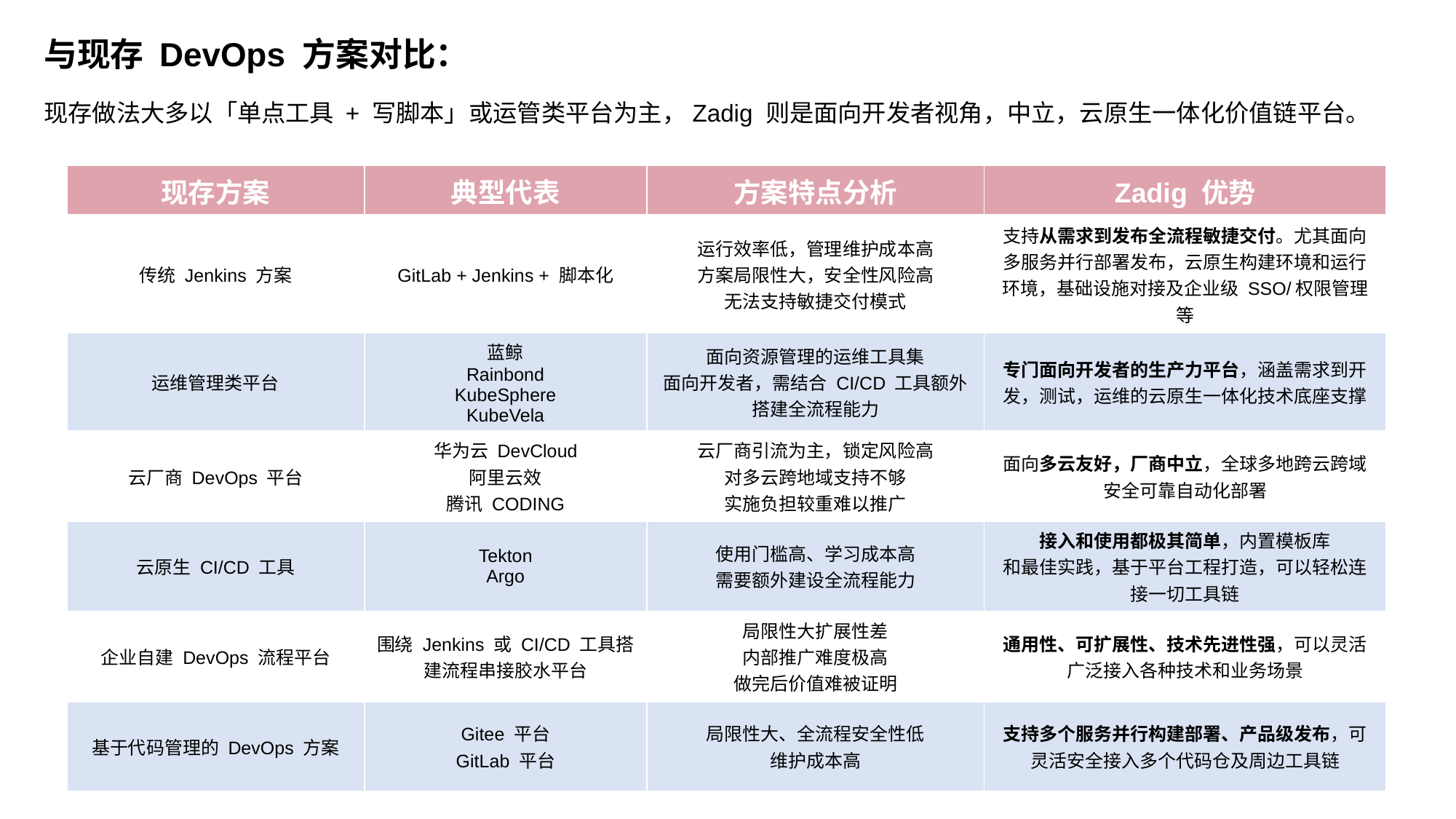

与现存 DevOps 方案对比：
现存做法大多以「单点工具 + 写脚本」或运管类平台为主，Zadig 则是面向开发者视角，中立，云原生一体化价值链平台。
| 现存方案 | 典型代表 | 方案特点分析 | Zadig 优势 |
| --- | --- | --- | --- |
| 传统 Jenkins 方案 | GitLab + Jenkins + 脚本化 | 运行效率低，管理维护成本高 方案局限性大，安全性风险高 无法支持敏捷交付模式 | 支持从需求到发布全流程敏捷交付。尤其面向多服务并行部署发布，云原生构建环境和运行环境，基础设施对接及企业级 SSO/权限管理等 |
| 运维管理类平台 | 蓝鲸 Rainbond KubeSphere KubeVela | 面向资源管理的运维工具集 面向开发者，需结合 CI/CD 工具额外搭建全流程能力 | 专门面向开发者的生产力平台，涵盖需求到开发，测试，运维的云原生一体化技术底座支撑 |
| 云厂商 DevOps 平台 | 华为云 DevCloud 阿里云效 腾讯 CODING | 云厂商引流为主，锁定风险高 对多云跨地域支持不够 实施负担较重难以推广 | 面向多云友好，厂商中立，全球多地跨云跨域安全可靠自动化部署 |
| 云原生 CI/CD 工具 | Tekton Argo | 使用门槛高、学习成本高 需要额外建设全流程能力 | 接入和使用都极其简单，内置模板库 和最佳实践，基于平台工程打造，可以轻松连接一切工具链 |
| 企业自建 DevOps 流程平台 | 围绕 Jenkins 或 CI/CD 工具搭建流程串接胶水平台 | 局限性大扩展性差 内部推广难度极高 做完后价值难被证明 | 通用性、可扩展性、技术先进性强，可以灵活广泛接入各种技术和业务场景 |
| 基于代码管理的 DevOps 方案 | Gitee 平台 GitLab 平台 | 局限性大、全流程安全性低 维护成本高 | 支持多个服务并行构建部署、产品级发布，可灵活安全接入多个代码仓及周边工具链 |